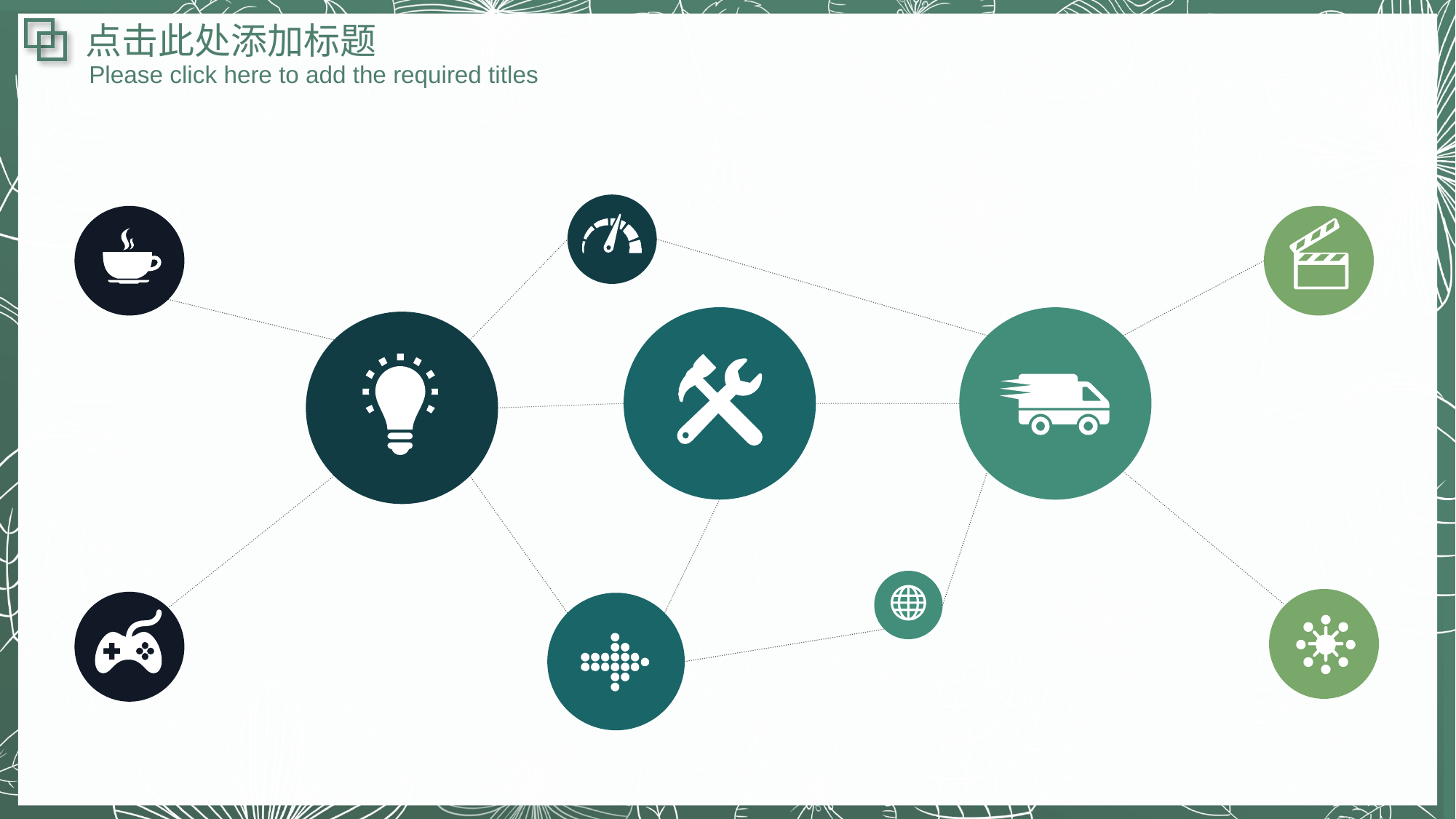

点击此处添加标题

Please click here to add the required titles